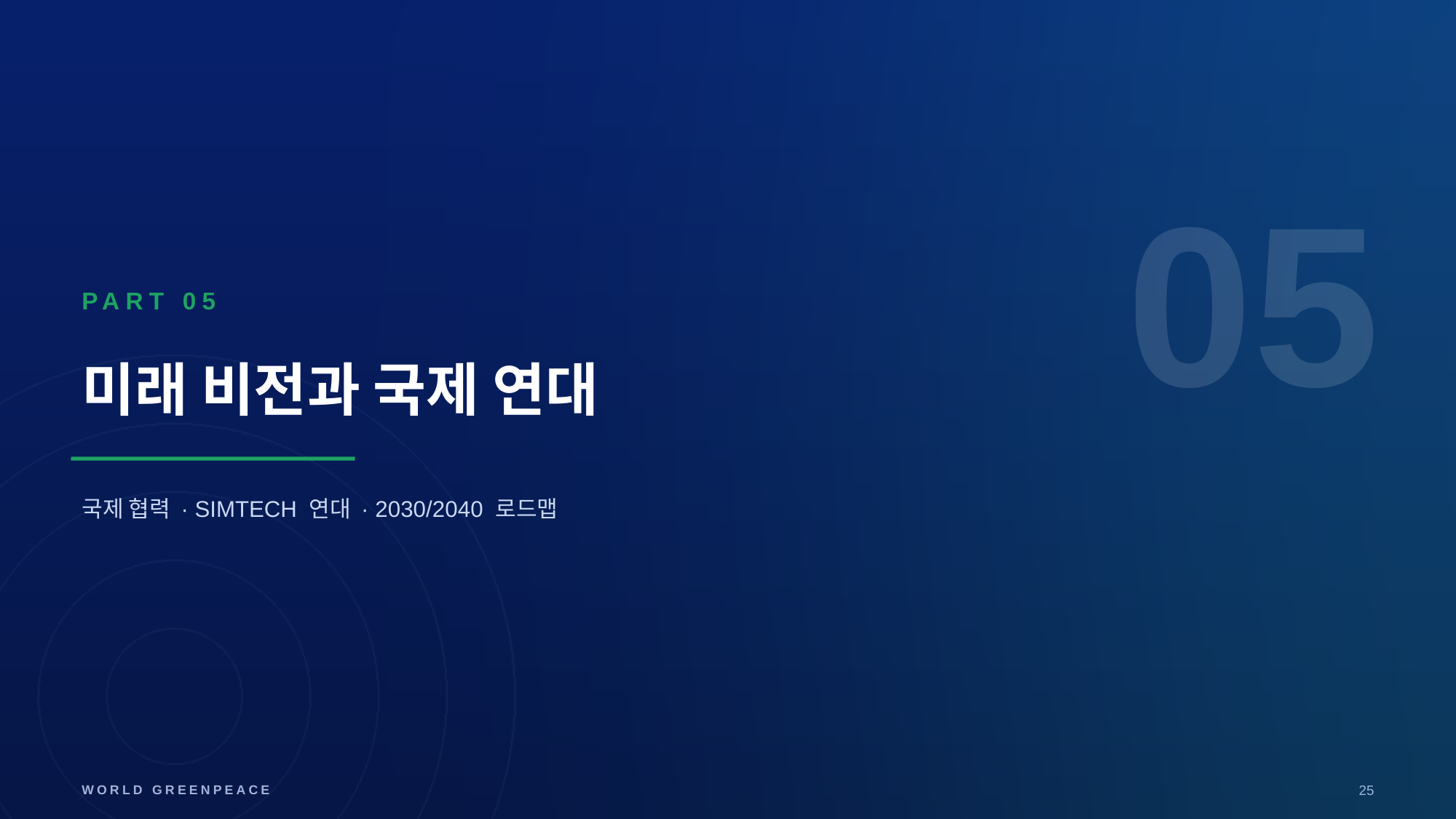

05
PART 05
미래 비전과 국제 연대

국제 협력 · SIMTECH 연대 · 2030/2040 로드맵
WORLD GREENPEACE
25